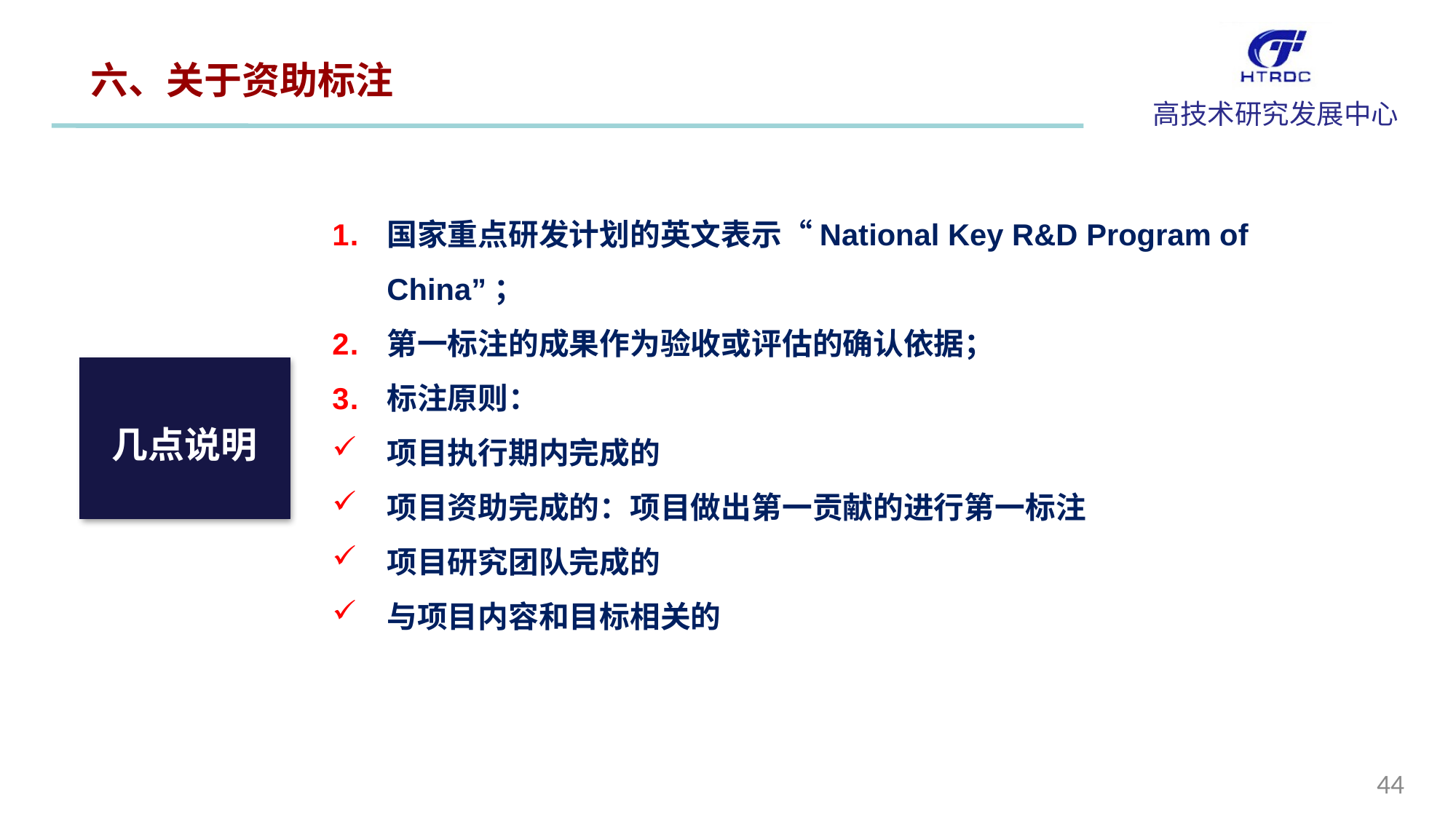

六、关于资助标注
国家重点研发计划的英文表示“National Key R&D Program of China”；
第一标注的成果作为验收或评估的确认依据；
标注原则：
项目执行期内完成的
项目资助完成的：项目做出第一贡献的进行第一标注
项目研究团队完成的
与项目内容和目标相关的
几点说明